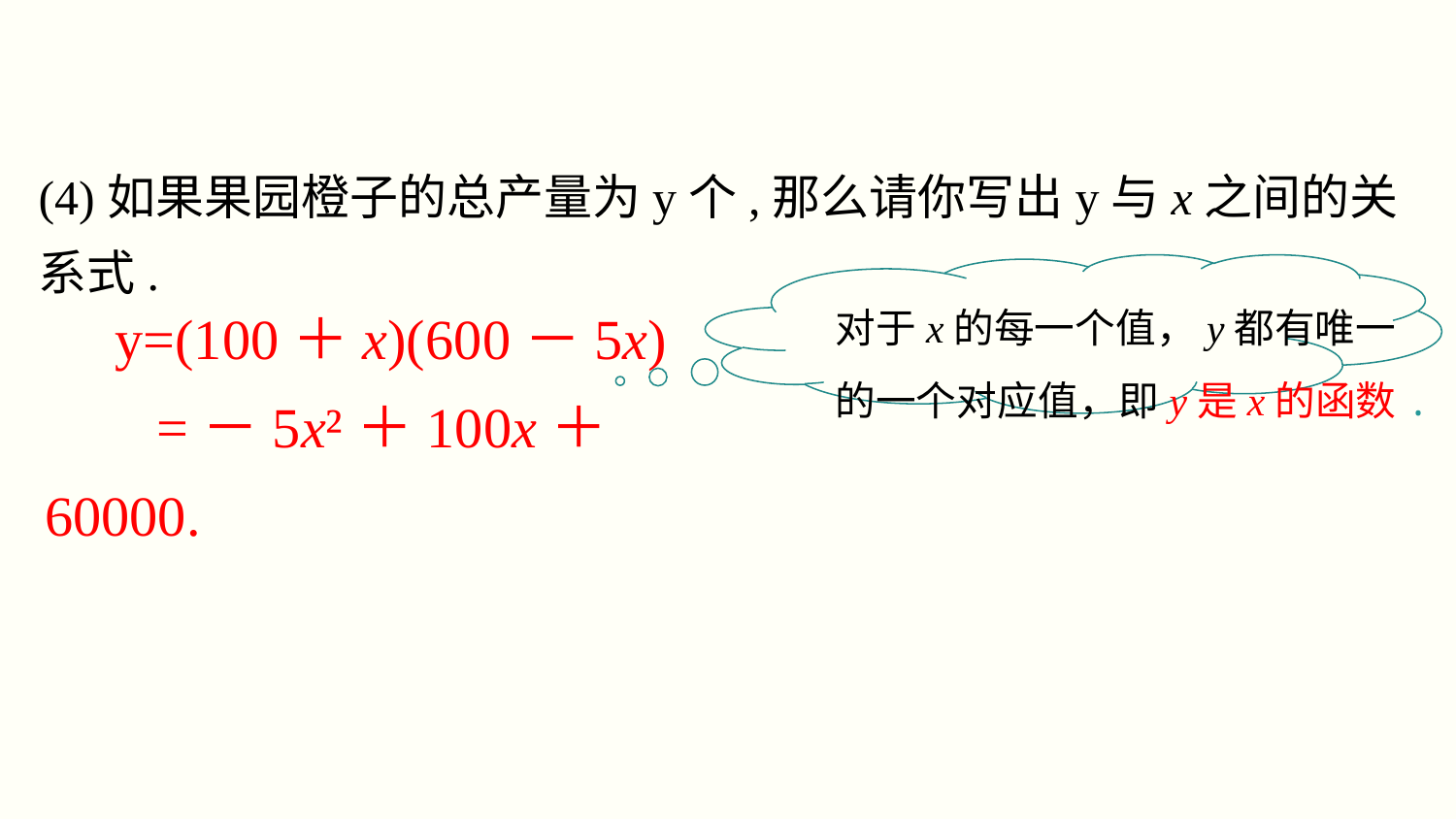

(4)如果果园橙子的总产量为y个,那么请你写出y与x之间的关系式.

对于x的每一个值，y都有唯一的一个对应值，即y是x的函数.
     y=(100＋x)(600－5x)
        =－5x²＋100x＋60000.